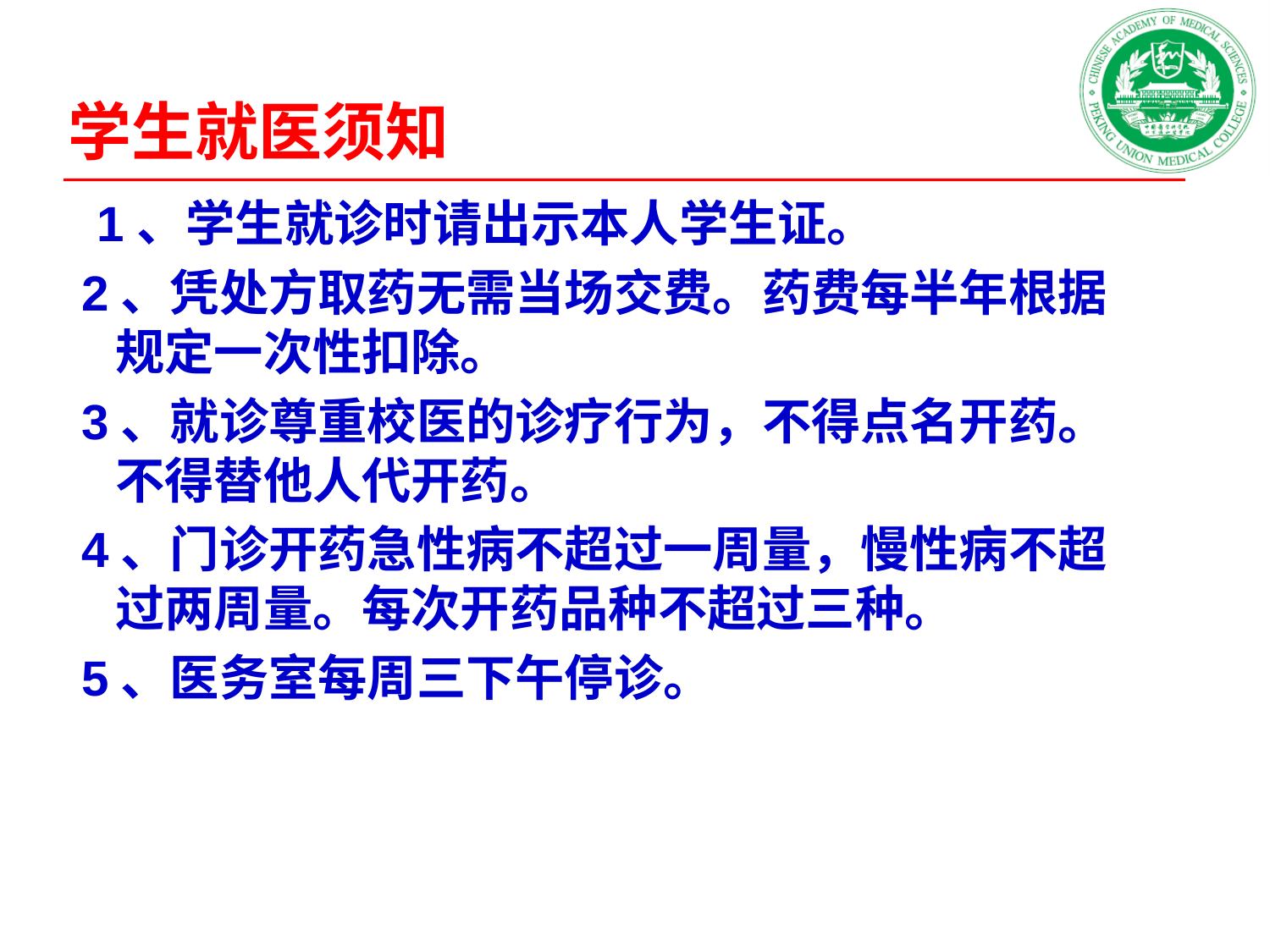

# 学生就医须知
 1、学生就诊时请出示本人学生证。
 2、凭处方取药无需当场交费。药费每半年根据规定一次性扣除。
 3、就诊尊重校医的诊疗行为，不得点名开药。不得替他人代开药。
 4、门诊开药急性病不超过一周量，慢性病不超过两周量。每次开药品种不超过三种。
 5、医务室每周三下午停诊。